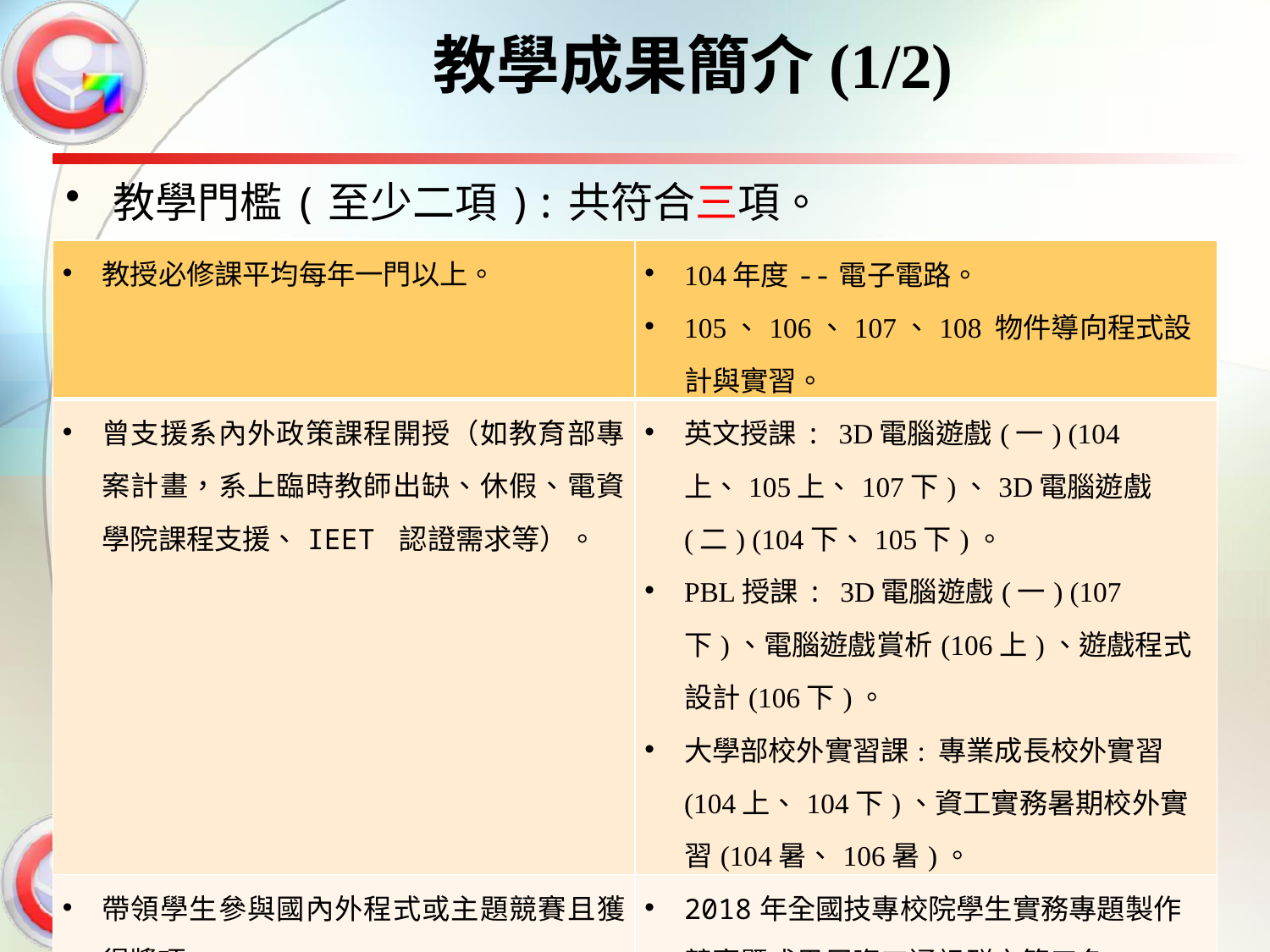

# 教學成果簡介(1/2)
教學門檻(至少二項):共符合三項。
| 教授必修課平均每年一門以上。 | 104年度--電子電路。 105、106、107、108 物件導向程式設計與實習。 |
| --- | --- |
| 曾支援系內外政策課程開授（如教育部專案計畫，系上臨時教師出缺、休假、電資學院課程支援、IEET 認證需求等）。 | 英文授課: 3D電腦遊戲(一) (104上、105上、107下)、3D電腦遊戲(二) (104下、105下)。 PBL授課: 3D電腦遊戲(一) (107下)、電腦遊戲賞析(106上)、遊戲程式設計(106下)。 大學部校外實習課: 專業成長校外實習(104上、104下)、資工實務暑期校外實習(104暑、106暑)。 |
| 帶領學生參與國內外程式或主題競賽且獲得獎項。 | 2018年全國技專校院學生實務專題製作競賽暨成果展資工通訊群之第三名。 |